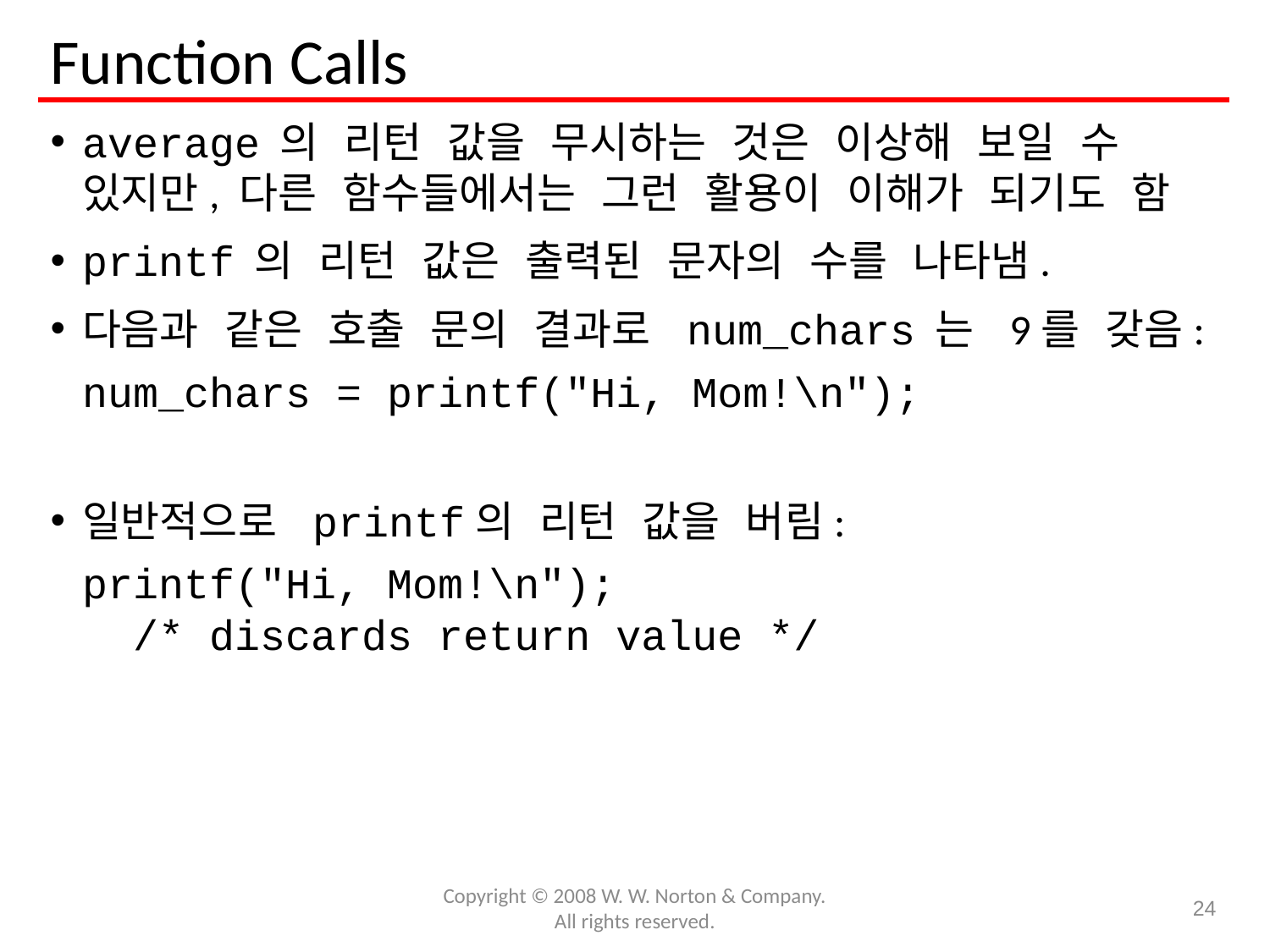

# Function Calls
average 의 리턴 값을 무시하는 것은 이상해 보일 수 있지만, 다른 함수들에서는 그런 활용이 이해가 되기도 함
printf 의 리턴 값은 출력된 문자의 수를 나타냄.
다음과 같은 호출 문의 결과로 num_chars 는 9를 갖음:
	num_chars = printf("Hi, Mom!\n");

일반적으로 printf의 리턴 값을 버림:
	printf("Hi, Mom!\n");
	  /* discards return value */
Copyright © 2008 W. W. Norton & Company.
All rights reserved.
24